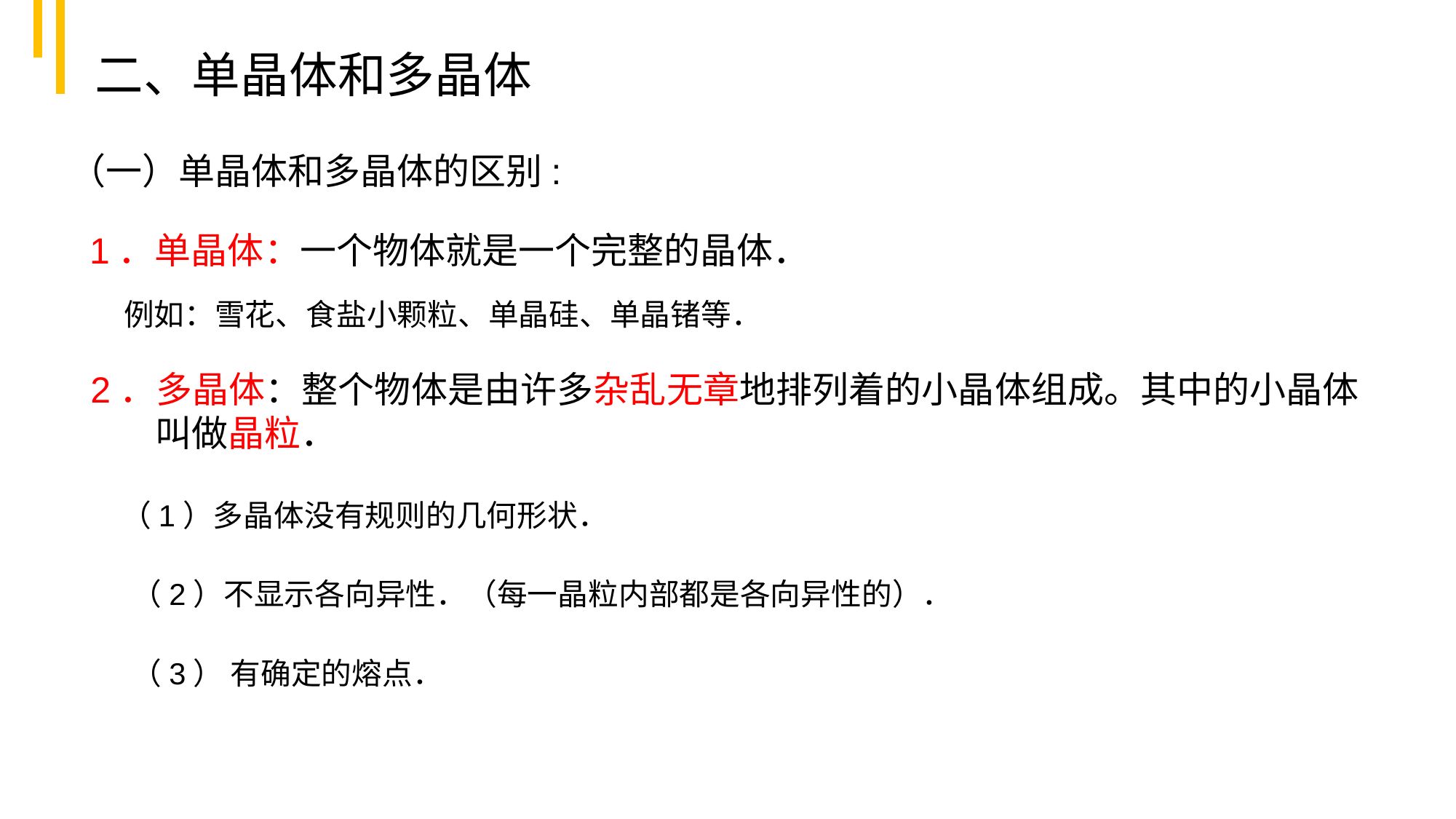

二、单晶体和多晶体
（一）单晶体和多晶体的区别:
1．单晶体：一个物体就是一个完整的晶体．
    例如：雪花、食盐小颗粒、单晶硅、单晶锗等．
2．多晶体：整个物体是由许多杂乱无章地排列着的小晶体组成。其中的小晶体叫做晶粒．
　（1）多晶体没有规则的几何形状．
     （2）不显示各向异性．（每一晶粒内部都是各向异性的）．
     （3） 有确定的熔点．